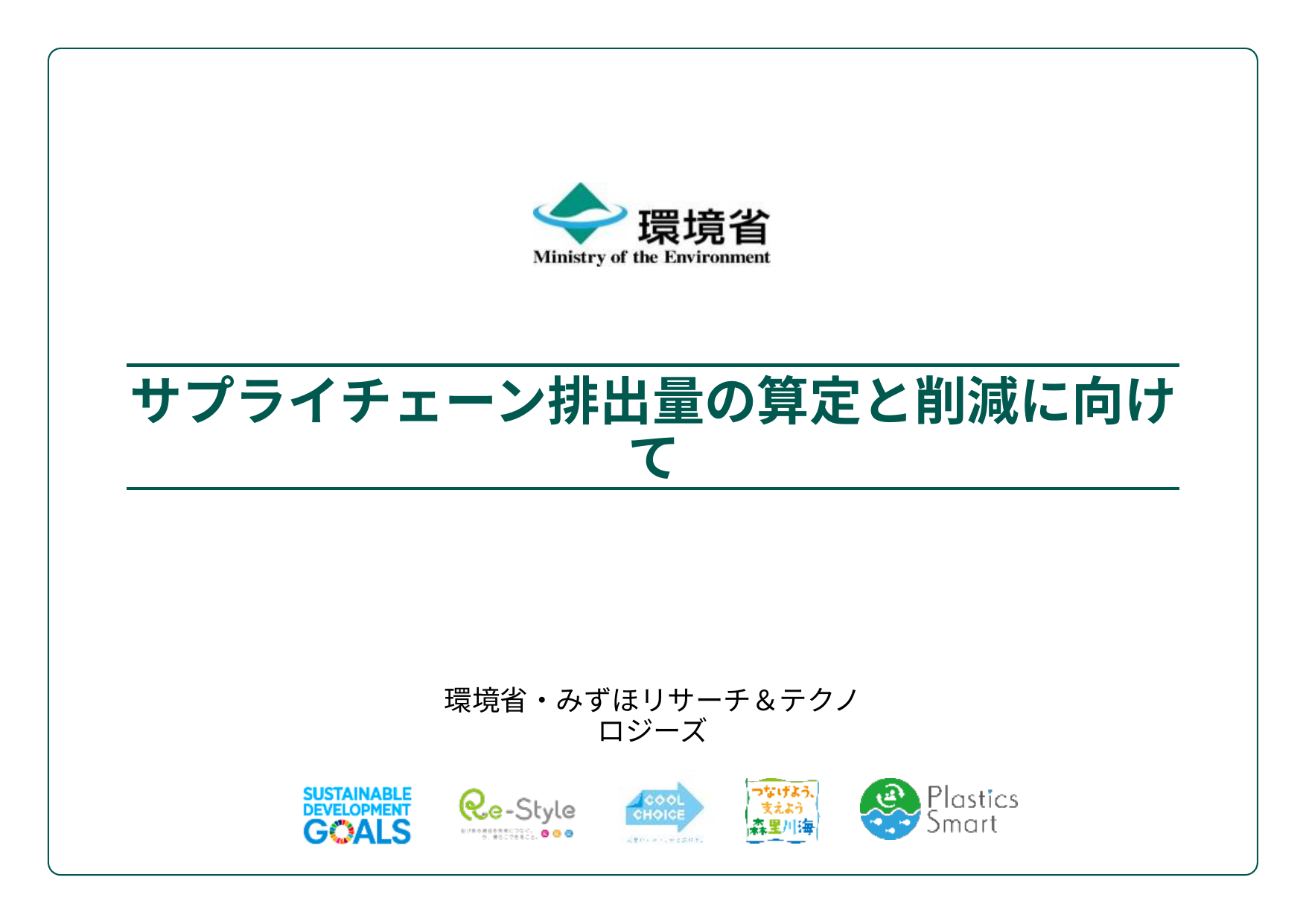

# サプライチェーン排出量の算定と削減に向けて
環境省・みずほリサーチ＆テクノロジーズ